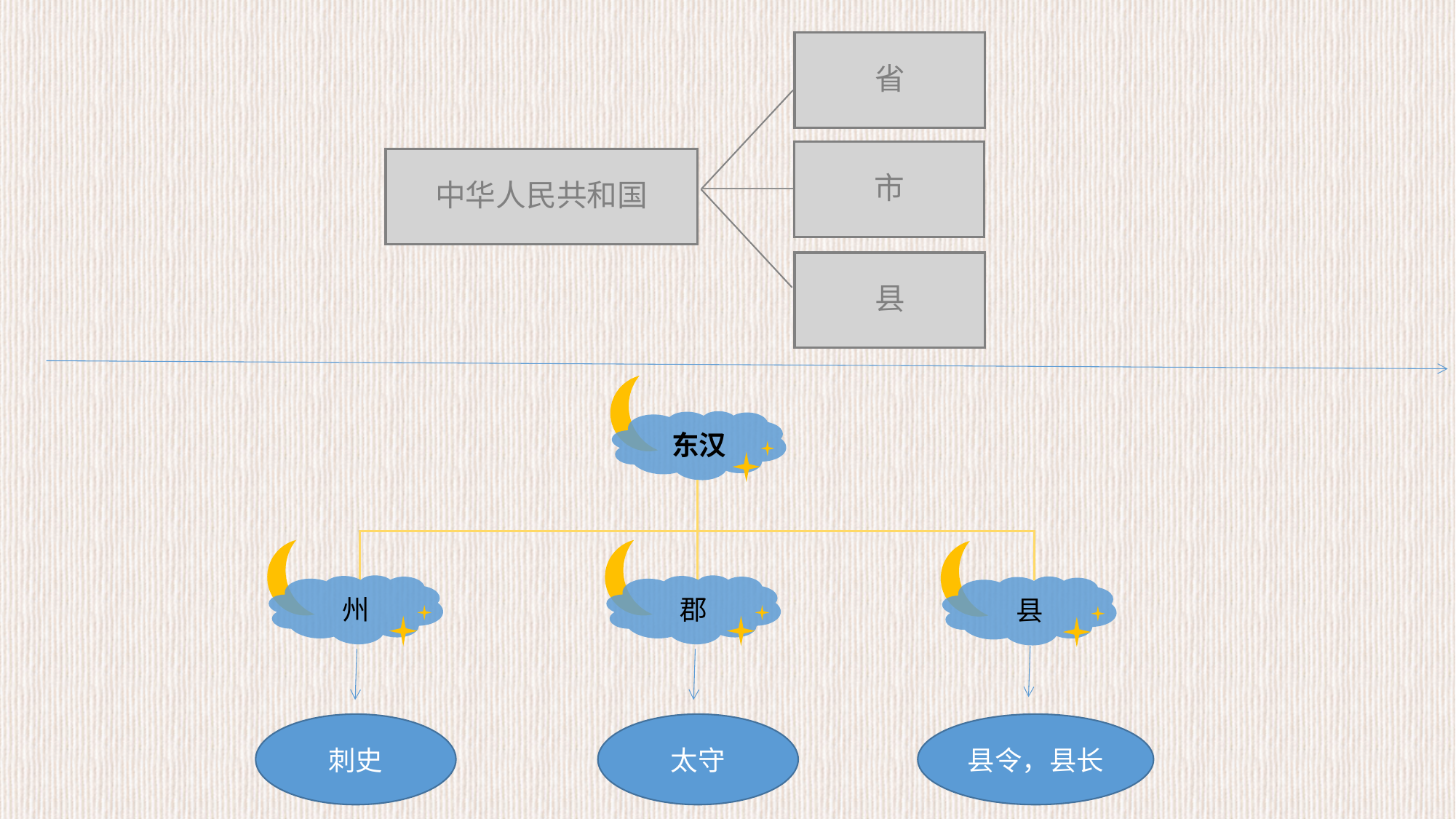

省

市
中华人民共和国

县

东汉

州
郡
县
刺史
太守
县令，县长